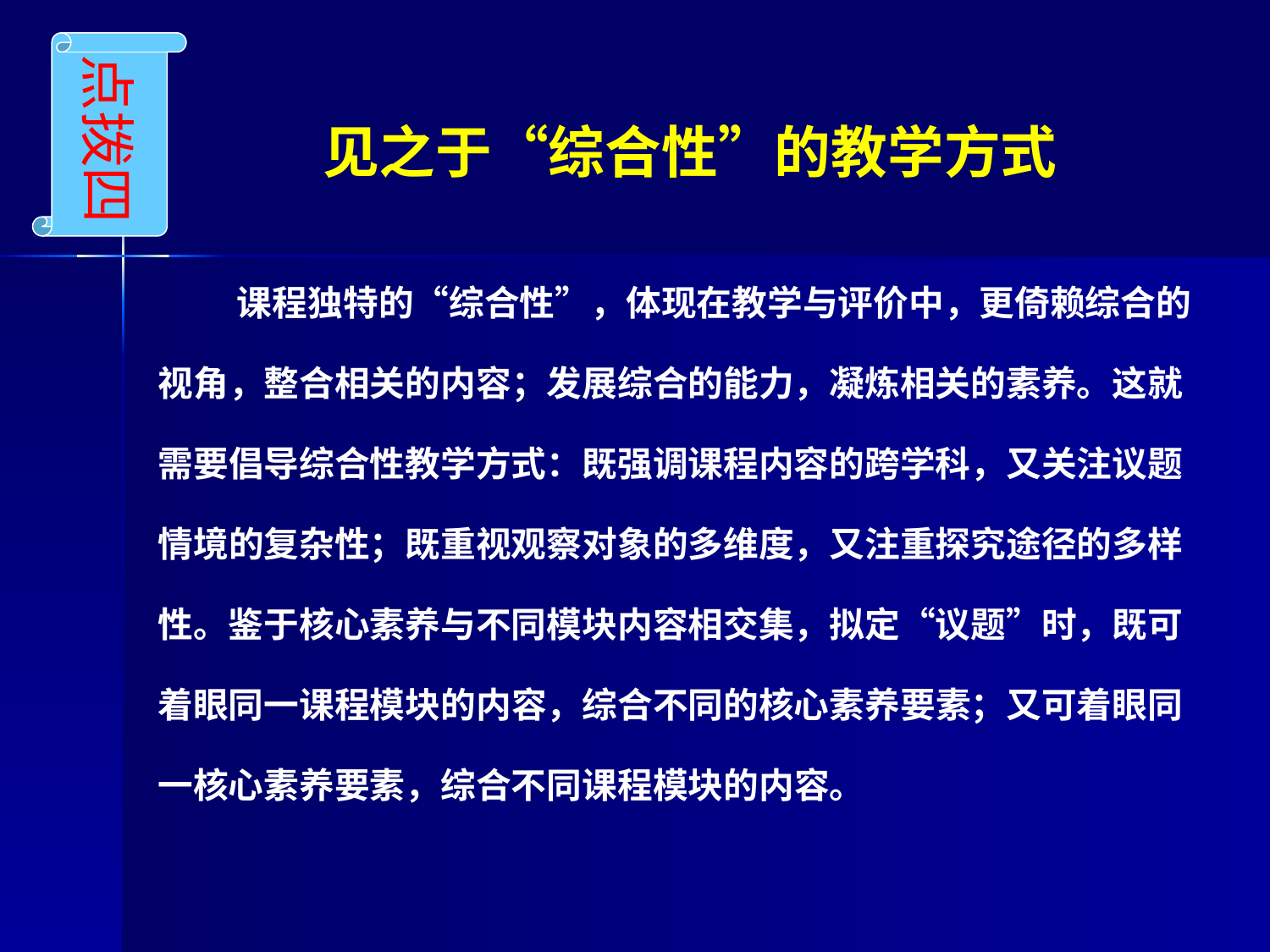

点拨四
# 见之于“综合性”的教学方式
          课程独特的“综合性”，体现在教学与评价中，更倚赖综合的视角，整合相关的内容；发展综合的能力，凝炼相关的素养。这就需要倡导综合性教学方式：既强调课程内容的跨学科，又关注议题情境的复杂性；既重视观察对象的多维度，又注重探究途径的多样性。鉴于核心素养与不同模块内容相交集，拟定“议题”时，既可着眼同一课程模块的内容，综合不同的核心素养要素；又可着眼同一核心素养要素，综合不同课程模块的内容。